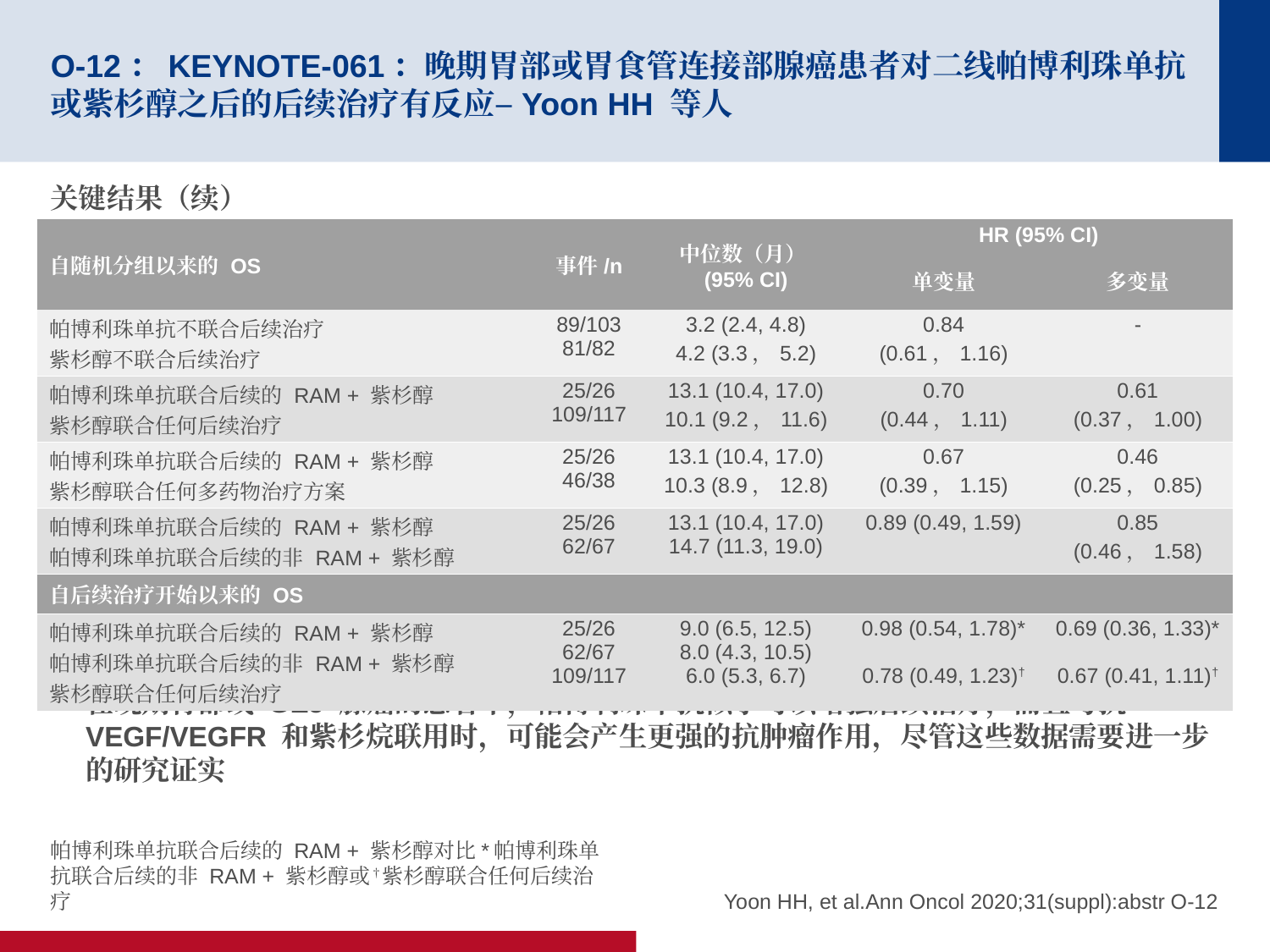

# O-12：KEYNOTE-061：晚期胃部或胃食管连接部腺癌患者对二线帕博利珠单抗或紫杉醇之后的后续治疗有反应–Yoon HH 等人
关键结果（续）
结论
在晚期胃部或 GEJ 腺癌的患者中，帕博利珠单抗似乎可以增强后续治疗，而且与抗 VEGF/VEGFR 和紫杉烷联用时，可能会产生更强的抗肿瘤作用，尽管这些数据需要进一步的研究证实

| 自随机分组以来的 OS | 事件/n | 中位数（月）(95% CI) | HR (95% CI) |  |
| --- | --- | --- | --- | --- |
|  |  |  | 单变量 | 多变量 |
| 帕博利珠单抗不联合后续治疗 紫杉醇不联合后续治疗 | 89/103 81/82 | 3.2 (2.4, 4.8) 4.2 (3.3，5.2) | 0.84 (0.61，1.16) | - |
| 帕博利珠单抗联合后续的 RAM + 紫杉醇 紫杉醇联合任何后续治疗 | 25/26 109/117 | 13.1 (10.4, 17.0) 10.1 (9.2，11.6) | 0.70 (0.44，1.11) | 0.61 (0.37，1.00) |
| 帕博利珠单抗联合后续的 RAM + 紫杉醇 紫杉醇联合任何多药物治疗方案 | 25/26 46/38 | 13.1 (10.4, 17.0) 10.3 (8.9，12.8) | 0.67 (0.39，1.15) | 0.46 (0.25，0.85) |
| 帕博利珠单抗联合后续的 RAM + 紫杉醇 帕博利珠单抗联合后续的非 RAM + 紫杉醇 | 25/26 62/67 | 13.1 (10.4, 17.0) 14.7 (11.3, 19.0) | 0.89 (0.49, 1.59) | 0.85 (0.46，1.58) |
| 自后续治疗开始以来的 OS |  |  |  |  |
| 帕博利珠单抗联合后续的 RAM + 紫杉醇 帕博利珠单抗联合后续的非 RAM + 紫杉醇 紫杉醇联合任何后续治疗 | 25/26 62/67 109/117 | 9.0 (6.5, 12.5) 8.0 (4.3, 10.5) 6.0 (5.3, 6.7) | 0.98 (0.54, 1.78)\* 0.78 (0.49, 1.23)† | 0.69 (0.36, 1.33)\* 0.67 (0.41, 1.11)† |
帕博利珠单抗联合后续的 RAM + 紫杉醇对比*帕博利珠单抗联合后续的非 RAM + 紫杉醇或†紫杉醇联合任何后续治疗
Yoon HH, et al.Ann Oncol 2020;31(suppl):abstr O-12